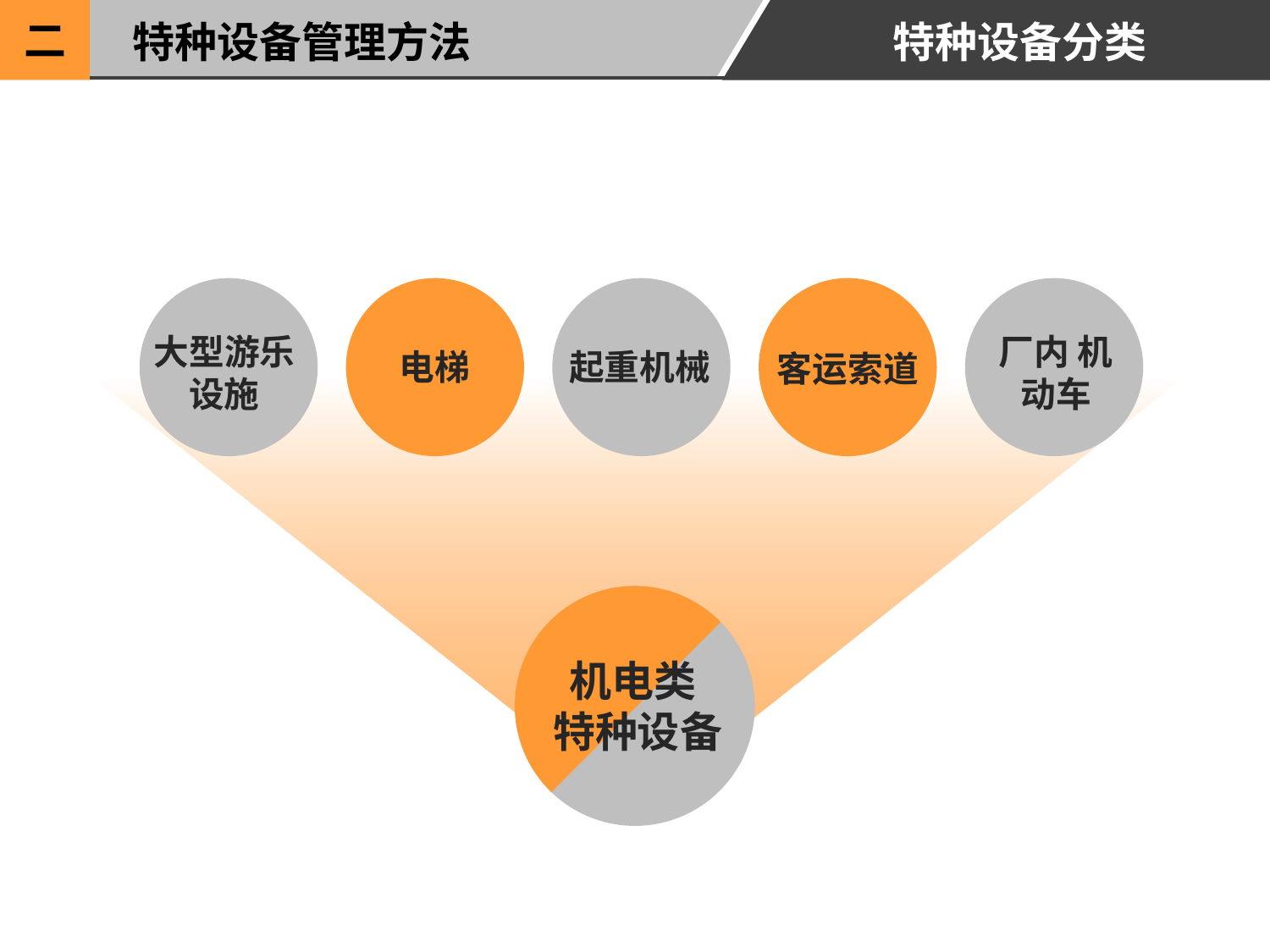

二
特种设备管理方法
特种设备分类

大型游乐设施
厂内 机动车
电梯
起重机械
客运索道

机电类  特种设备